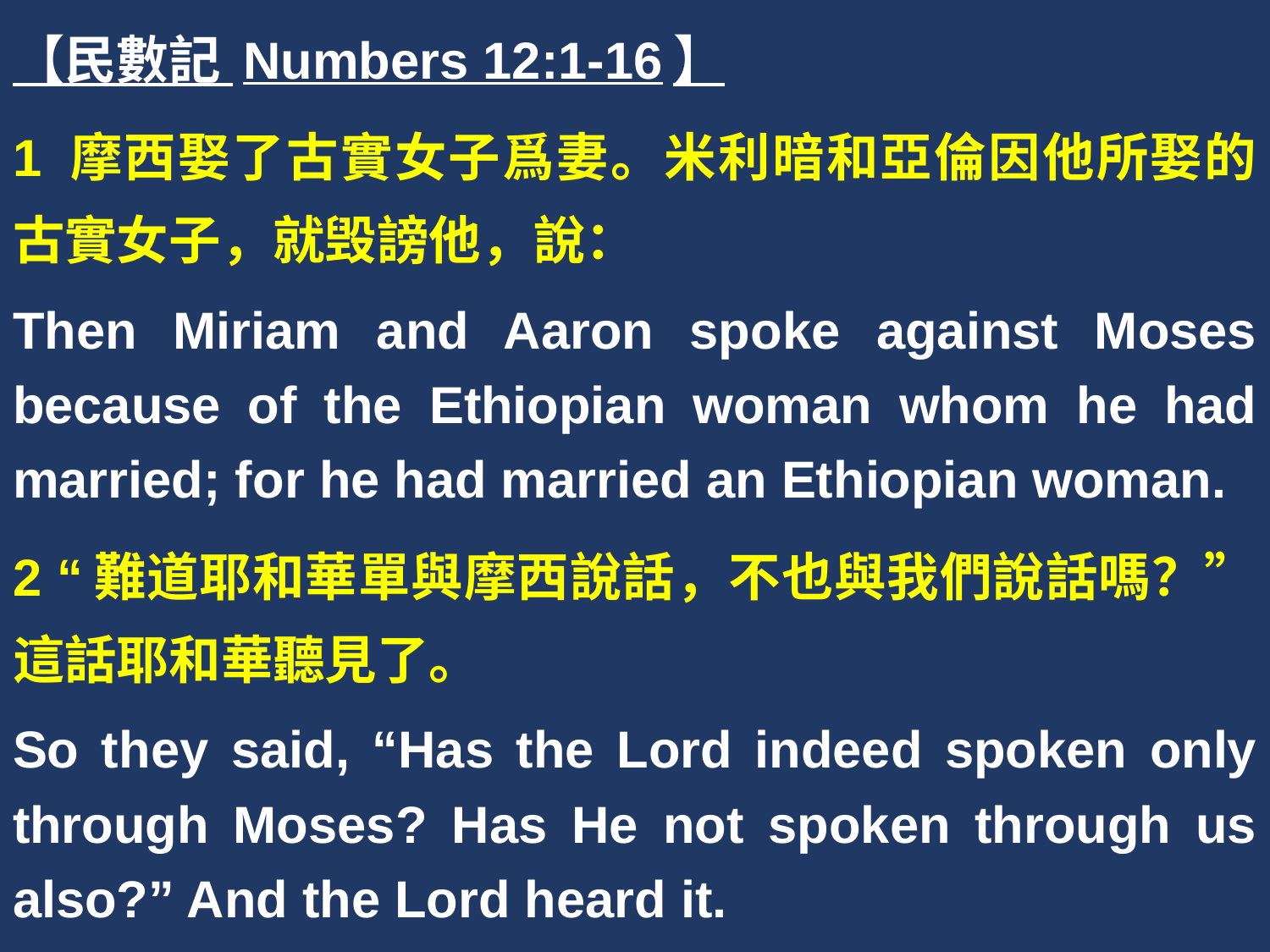

【民數記 Numbers 12:1-16】
1 摩西娶了古實女子爲妻。米利暗和亞倫因他所娶的古實女子，就毁謗他，說：
Then Miriam and Aaron spoke against Moses because of the Ethiopian woman whom he had married; for he had married an Ethiopian woman.
2 “難道耶和華單與摩西說話，不也與我們說話嗎？”這話耶和華聽見了。
So they said, “Has the Lord indeed spoken only through Moses? Has He not spoken through us also?” And the Lord heard it.